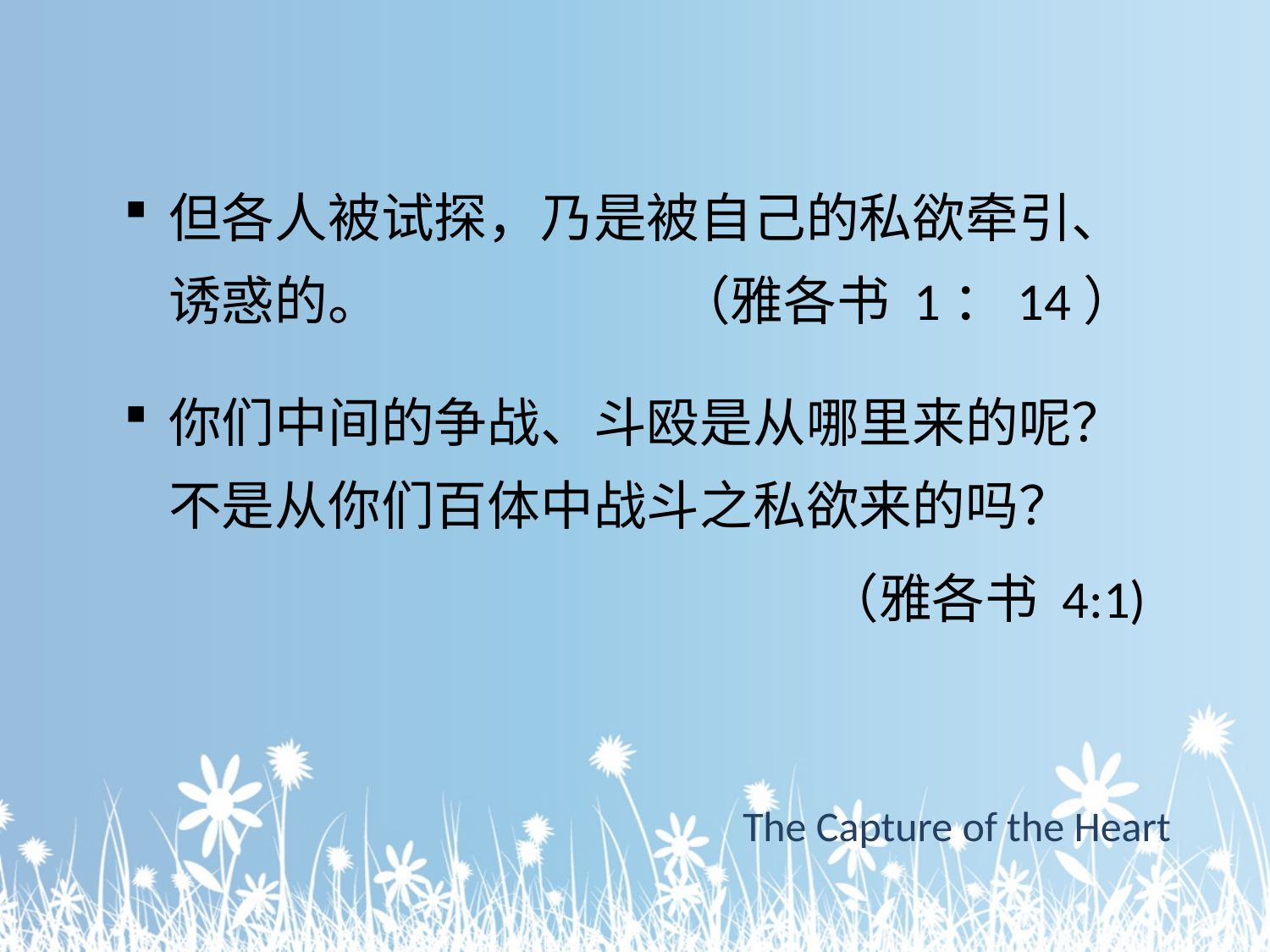

但各人被试探，乃是被自己的私欲牵引、诱惑的。                         （雅各书 1：14）

你们中间的争战、斗殴是从哪里来的呢？不是从你们百体中战斗之私欲来的吗？
（雅各书 4:1)
The Capture of the Heart